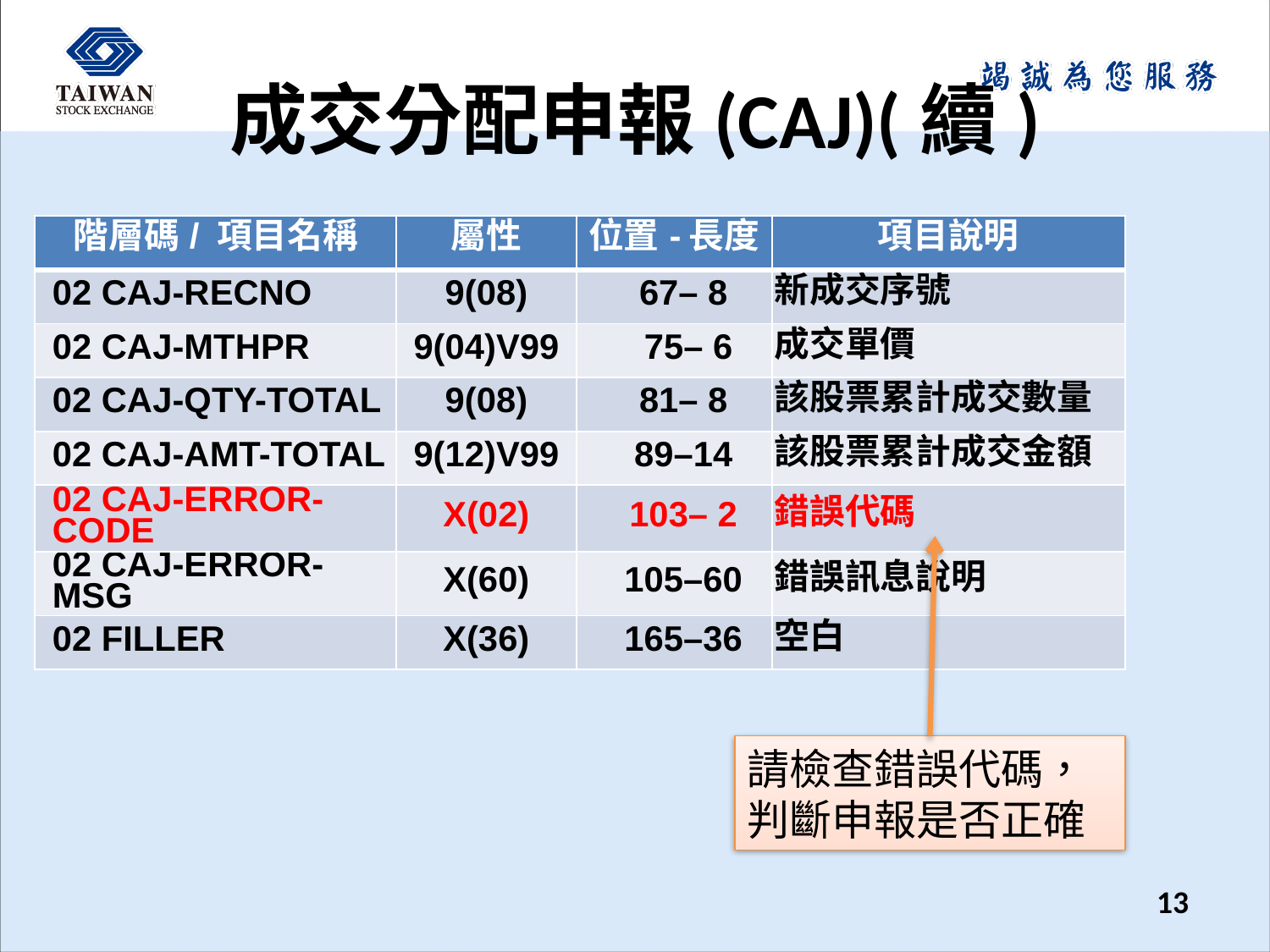

# 成交分配申報(CAJ)(續)
| 階層碼/ 項目名稱 | 屬性 | 位置-長度 | 項目說明 |
| --- | --- | --- | --- |
| 02 CAJ-RECNO | 9(08) | 67– 8 | 新成交序號 |
| 02 CAJ-MTHPR | 9(04)V99 | 75– 6 | 成交單價 |
| 02 CAJ-QTY-TOTAL | 9(08) | 81– 8 | 該股票累計成交數量 |
| 02 CAJ-AMT-TOTAL | 9(12)V99 | 89–14 | 該股票累計成交金額 |
| 02 CAJ-ERROR-CODE | X(02) | 103– 2 | 錯誤代碼 |
| 02 CAJ-ERROR-MSG | X(60) | 105–60 | 錯誤訊息說明 |
| 02 FILLER | X(36) | 165–36 | 空白 |
請檢查錯誤代碼，判斷申報是否正確
13